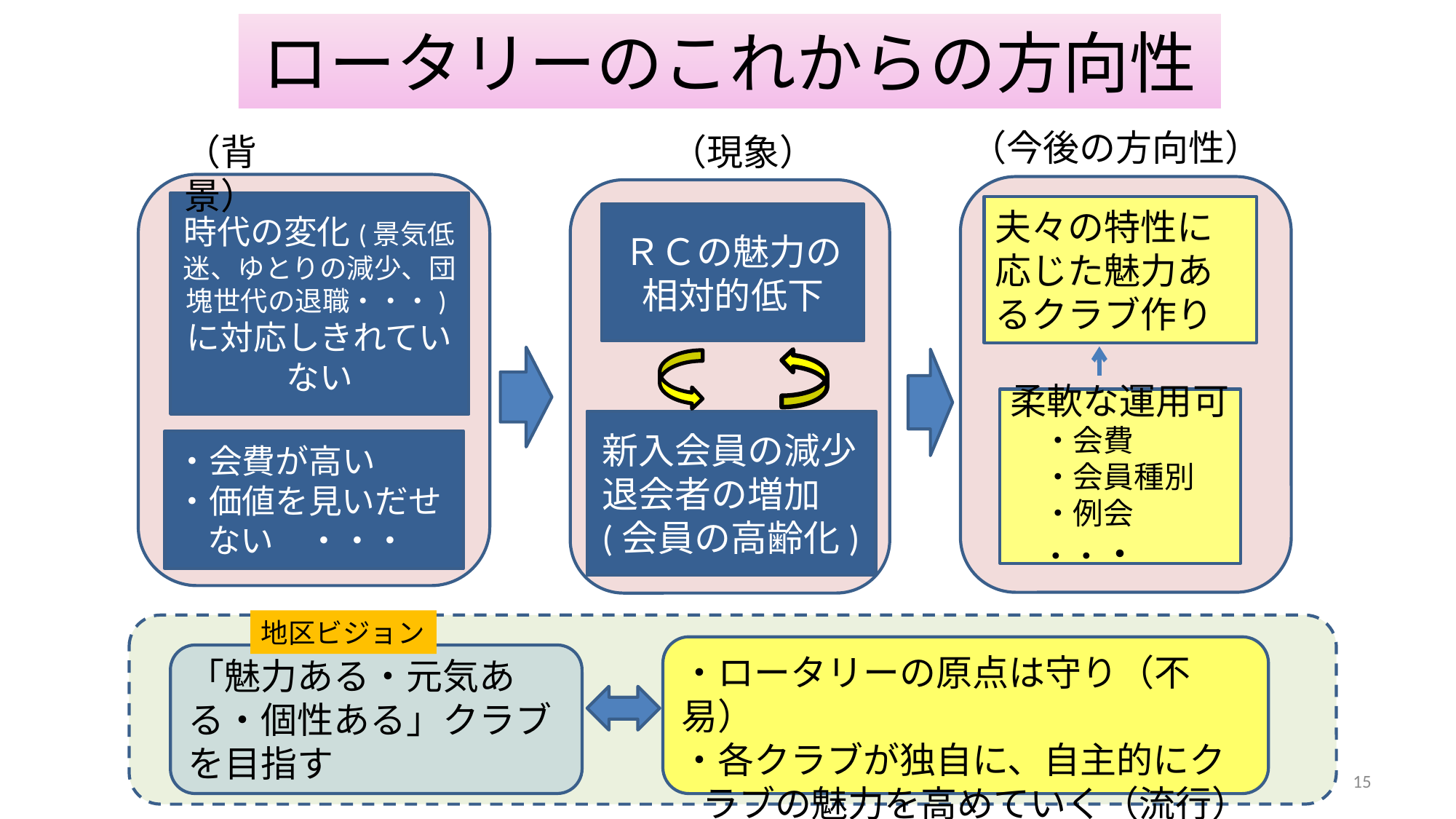

# ロータリーのこれからの方向性
（今後の方向性）
（背景）
（現象）

時代の変化(景気低迷、ゆとりの減少、団塊世代の退職・・・)に対応しきれていない
夫々の特性に応じた魅力あるクラブ作り
ＲＣの魅力の
相対的低下

柔軟な運用可
・会費
・会員種別
・例会　・・・
新入会員の減少
退会者の増加
(会員の高齢化)
・会費が高い
・価値を見いだせない　・・・
地区ビジョン

・ロータリーの原点は守り（不易）
・各クラブが独自に、自主的にクラブの魅力を高めていく（流行）

「魅力ある・元気ある・個性ある」クラブを目指す

15